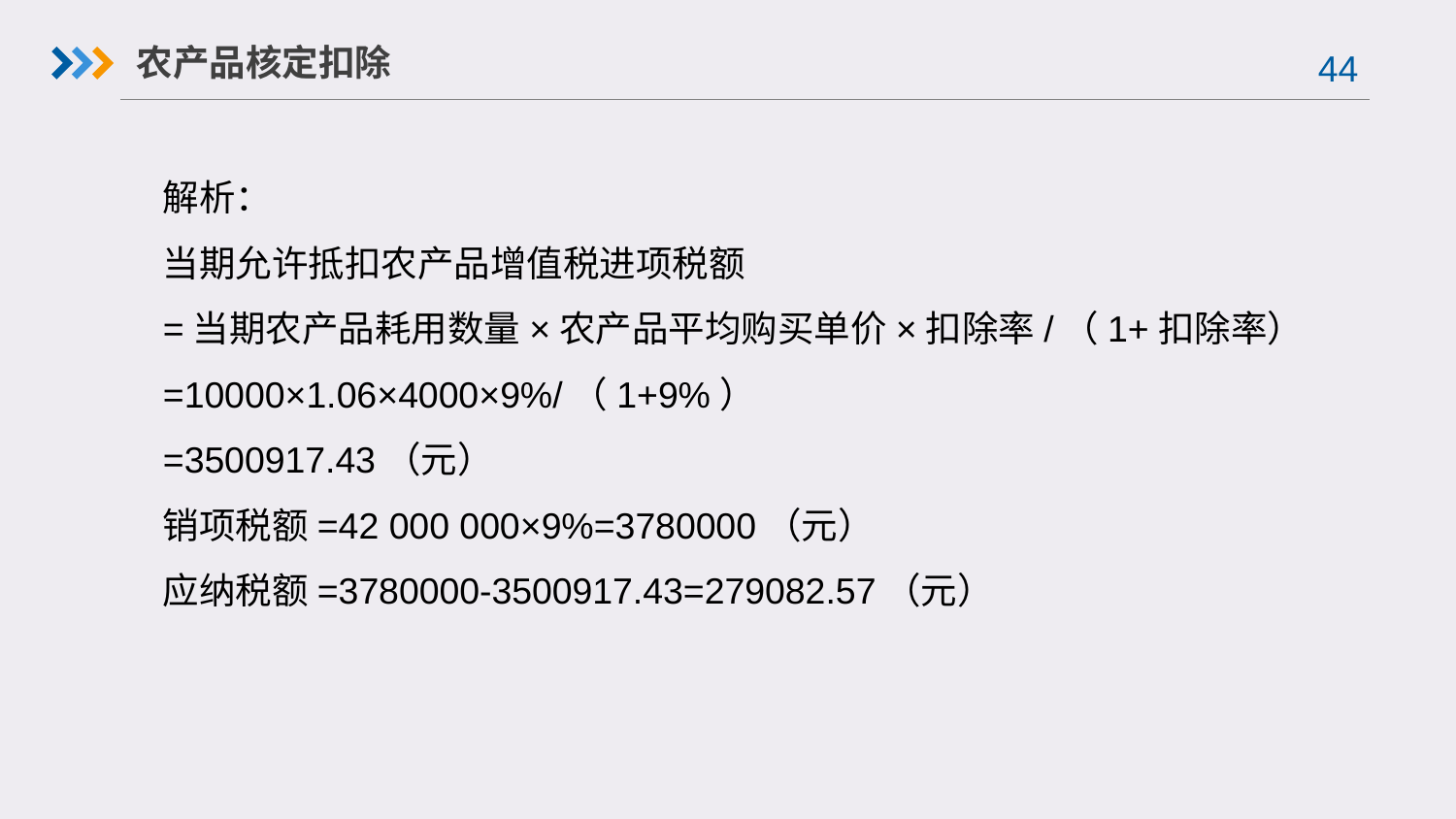

农产品核定扣除
解析：
当期允许抵扣农产品增值税进项税额
=当期农产品耗用数量×农产品平均购买单价×扣除率/（1+扣除率）
=10000×1.06×4000×9%/（1+9%）
=3500917.43（元）
销项税额=42 000 000×9%=3780000（元）
应纳税额=3780000-3500917.43=279082.57（元）